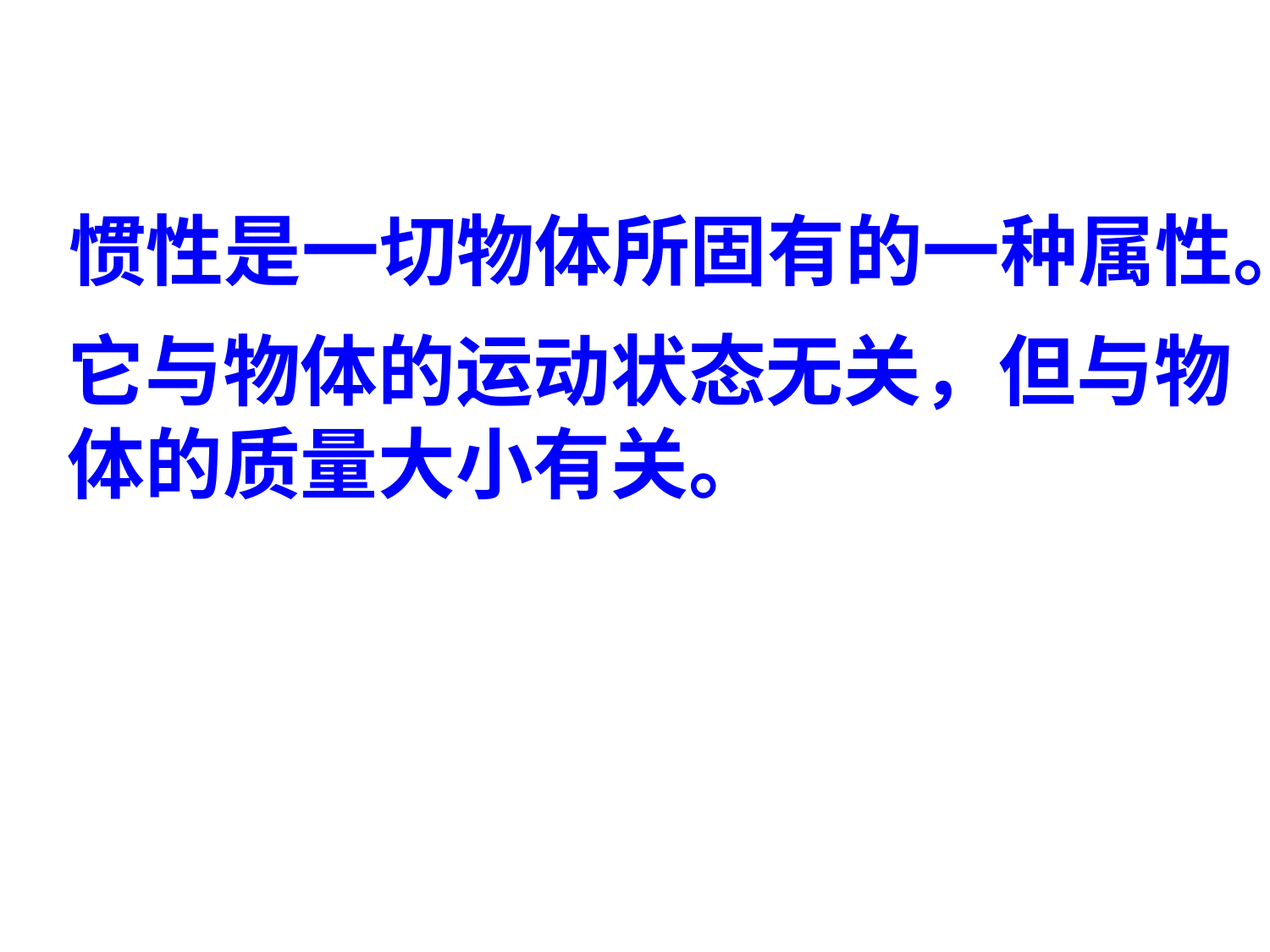

惯性是一切物体所固有的一种属性。
它与物体的运动状态无关，但与物
体的质量大小有关。